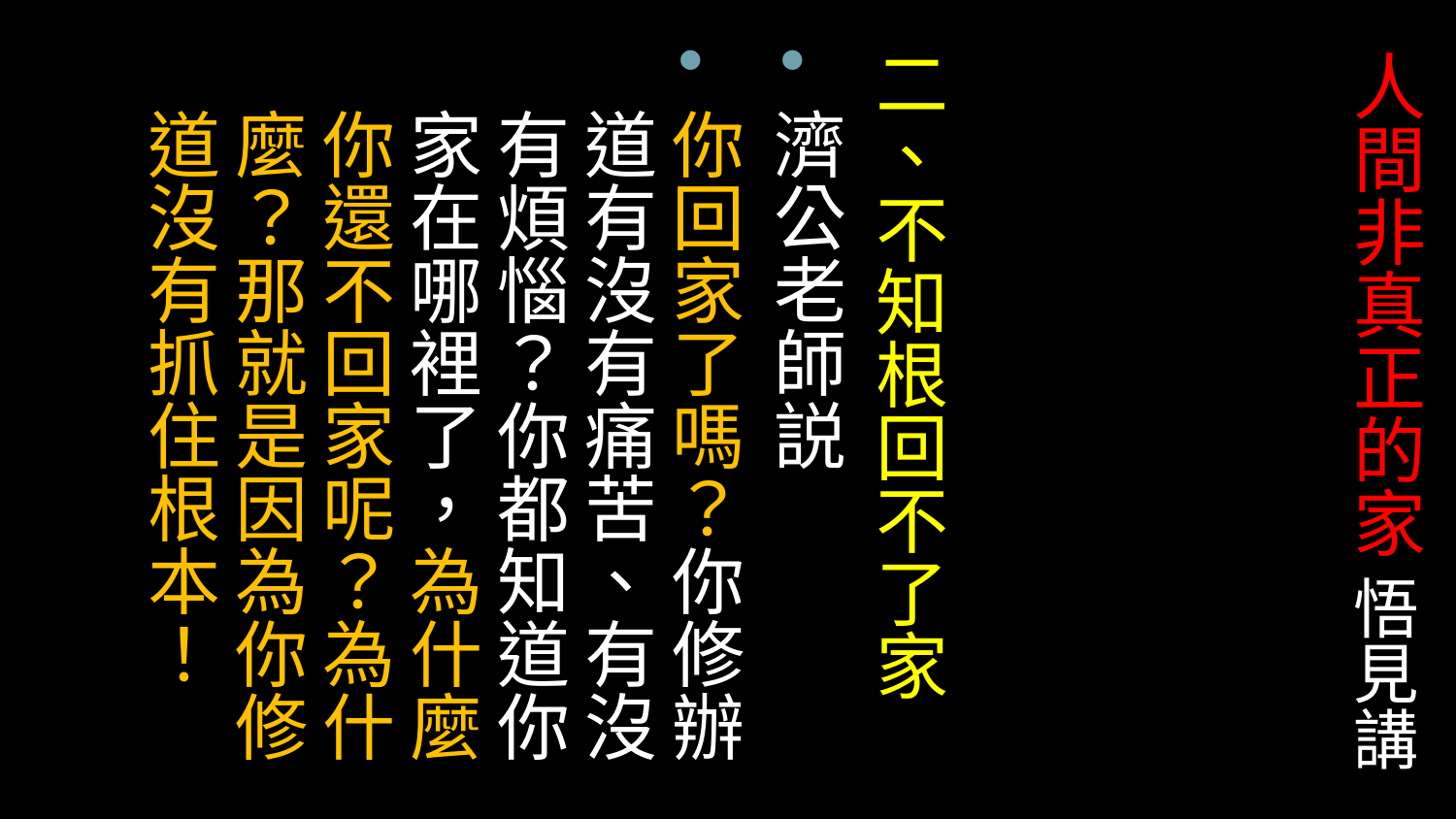

二、不知根回不了家
濟公老師説
你回家了嗎？你修辦道有沒有痛苦、有沒有煩惱？你都知道你家在哪裡了，為什麼你還不回家呢？為什麼？那就是因為你修道沒有抓住根本！

# 人間非真正的家 悟見講